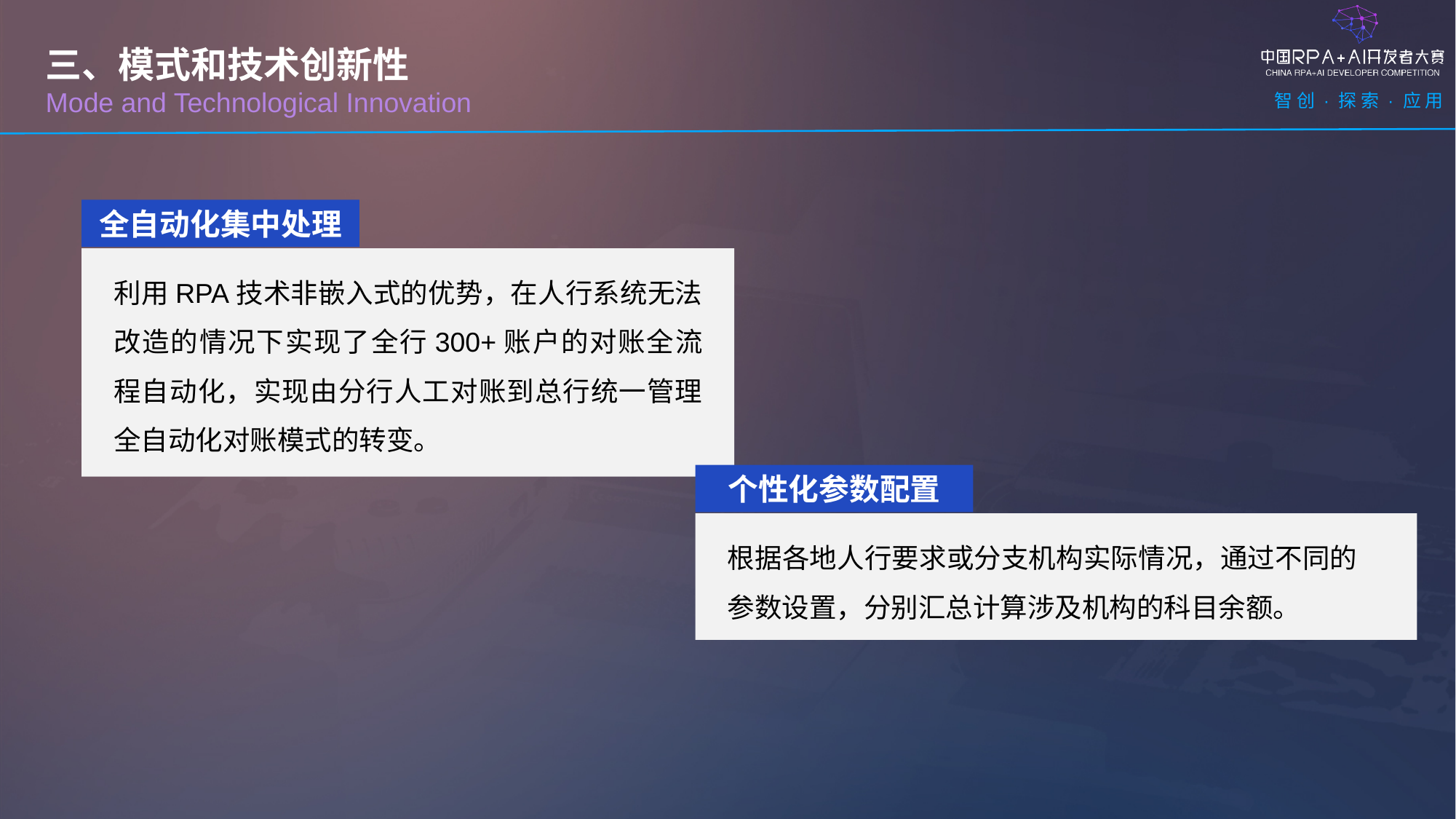

三、模式和技术创新性
Mode and Technological Innovation
全自动化集中处理

利用RPA技术非嵌入式的优势，在人行系统无法改造的情况下实现了全行300+账户的对账全流程自动化，实现由分行人工对账到总行统一管理全自动化对账模式的转变。
个性化参数配置

根据各地人行要求或分支机构实际情况，通过不同的参数设置，分别汇总计算涉及机构的科目余额。